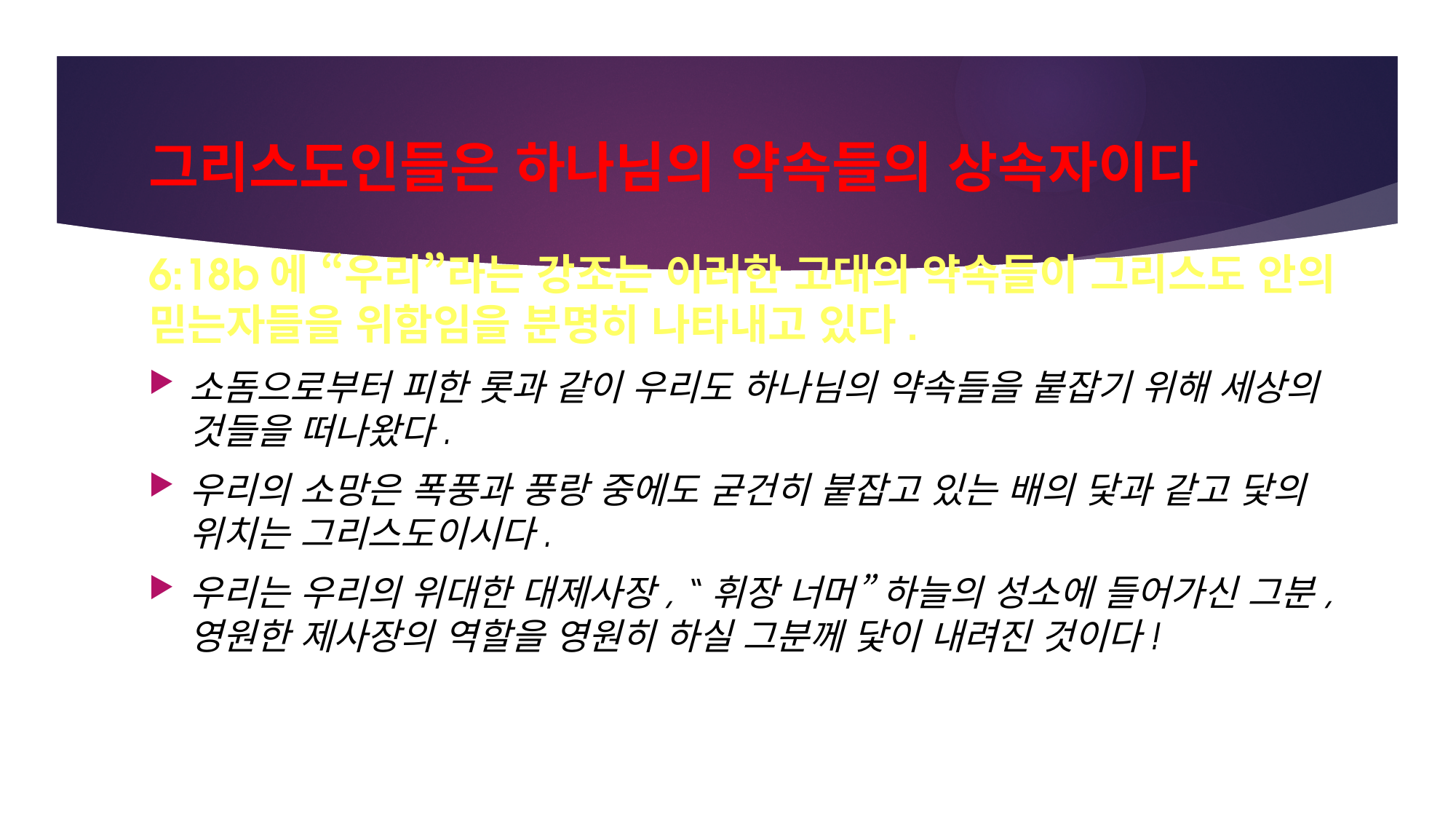

# 그리스도인들은 하나님의 약속들의 상속자이다
6:18b에 “우리”라는 강조는 이러한 고대의 약속들이 그리스도 안의 믿는자들을 위함임을 분명히 나타내고 있다.
소돔으로부터 피한 롯과 같이 우리도 하나님의 약속들을 붙잡기 위해 세상의 것들을 떠나왔다.
우리의 소망은 폭풍과 풍랑 중에도 굳건히 붙잡고 있는 배의 닻과 같고 닻의 위치는 그리스도이시다.
우리는 우리의 위대한 대제사장, “휘장 너머” 하늘의 성소에 들어가신 그분, 영원한 제사장의 역할을 영원히 하실 그분께 닻이 내려진 것이다!